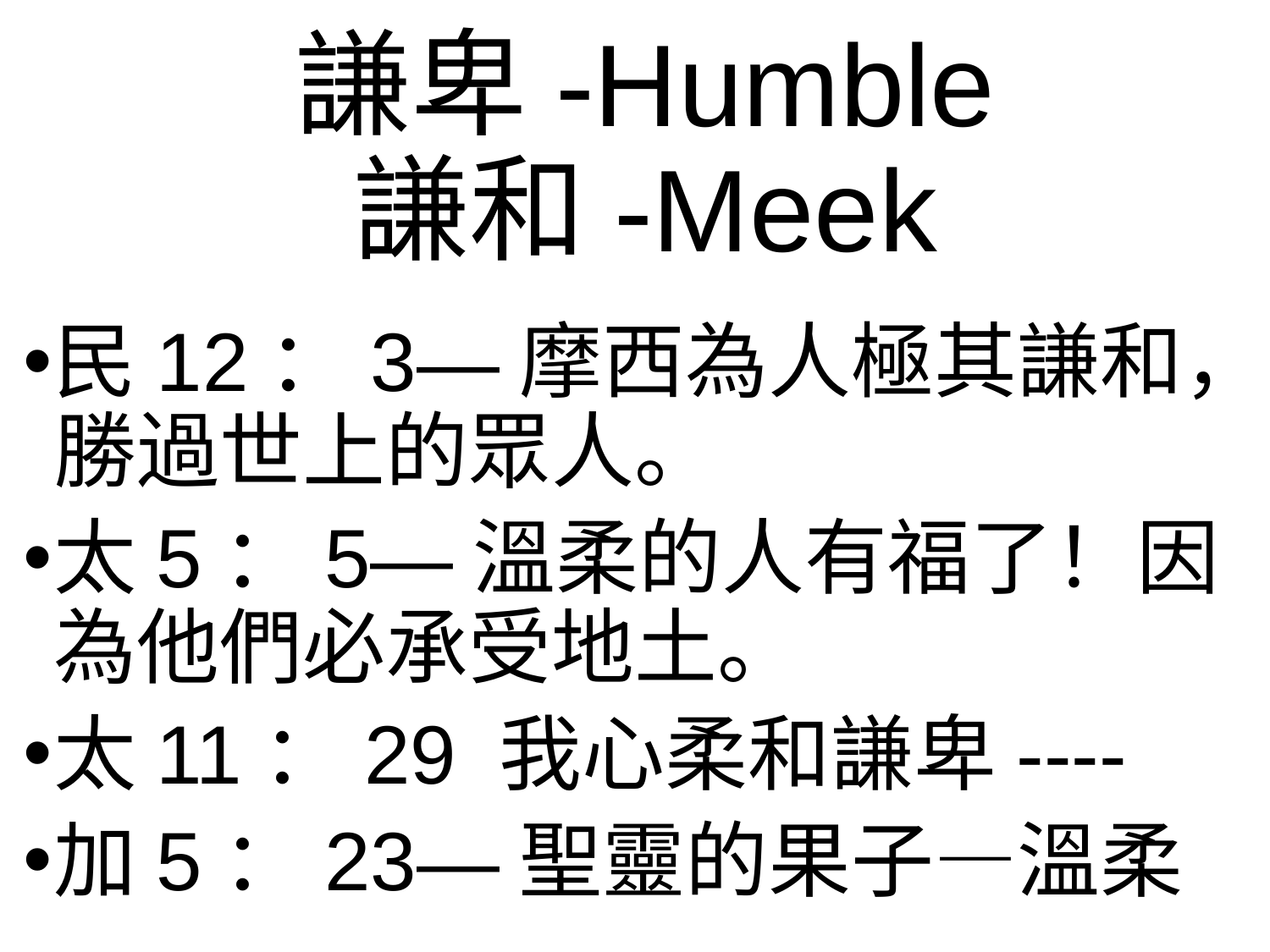

# 謙卑-Humble 謙和-Meek
民12：3—摩西為人極其謙和，勝過世上的眾人。
太5：5—溫柔的人有福了！因為他們必承受地土。
太11：29 我心柔和謙卑----
加5：23—聖靈的果子—溫柔